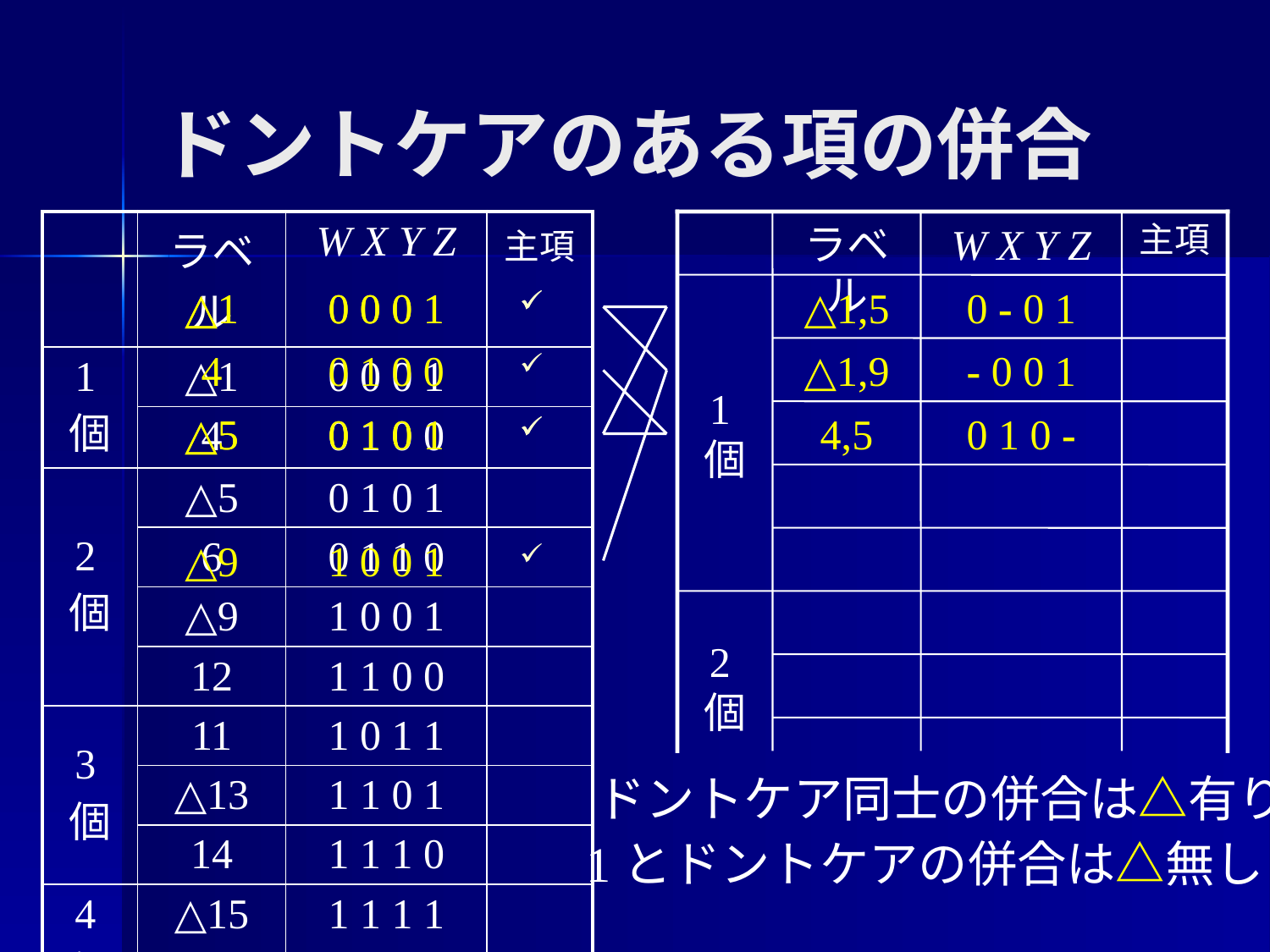

# ドントケアのある項の併合
|  | ラベル | W X Y Z | 主項 |
| --- | --- | --- | --- |
| 1個 | △1 | 0 0 0 1 |  |
|  | 4 | 0 1 0 0 |  |
| 2個 | △5 | 0 1 0 1 |  |
|  | 6 | 0 1 1 0 |  |
|  | △9 | 1 0 0 1 |  |
|  | 12 | 1 1 0 0 |  |
| 3個 | 11 | 1 0 1 1 |  |
|  | △13 | 1 1 0 1 |  |
|  | 14 | 1 1 1 0 |  |
| 4個 | △15 | 1 1 1 1 |  |

ラベル

W X Y Z

主項

△1
0 0 0 1

△1,5
0 - 0 1

△5
0 1 0 1

△1
0 0 0 1

△1,9
- 0 0 1

△9
1 0 0 1

1個

4
0 1 0 0

△5
0 1 0 1

4,5
0 1 0 -

2個

ドントケア同士の併合は△有り
1とドントケアの併合は△無し